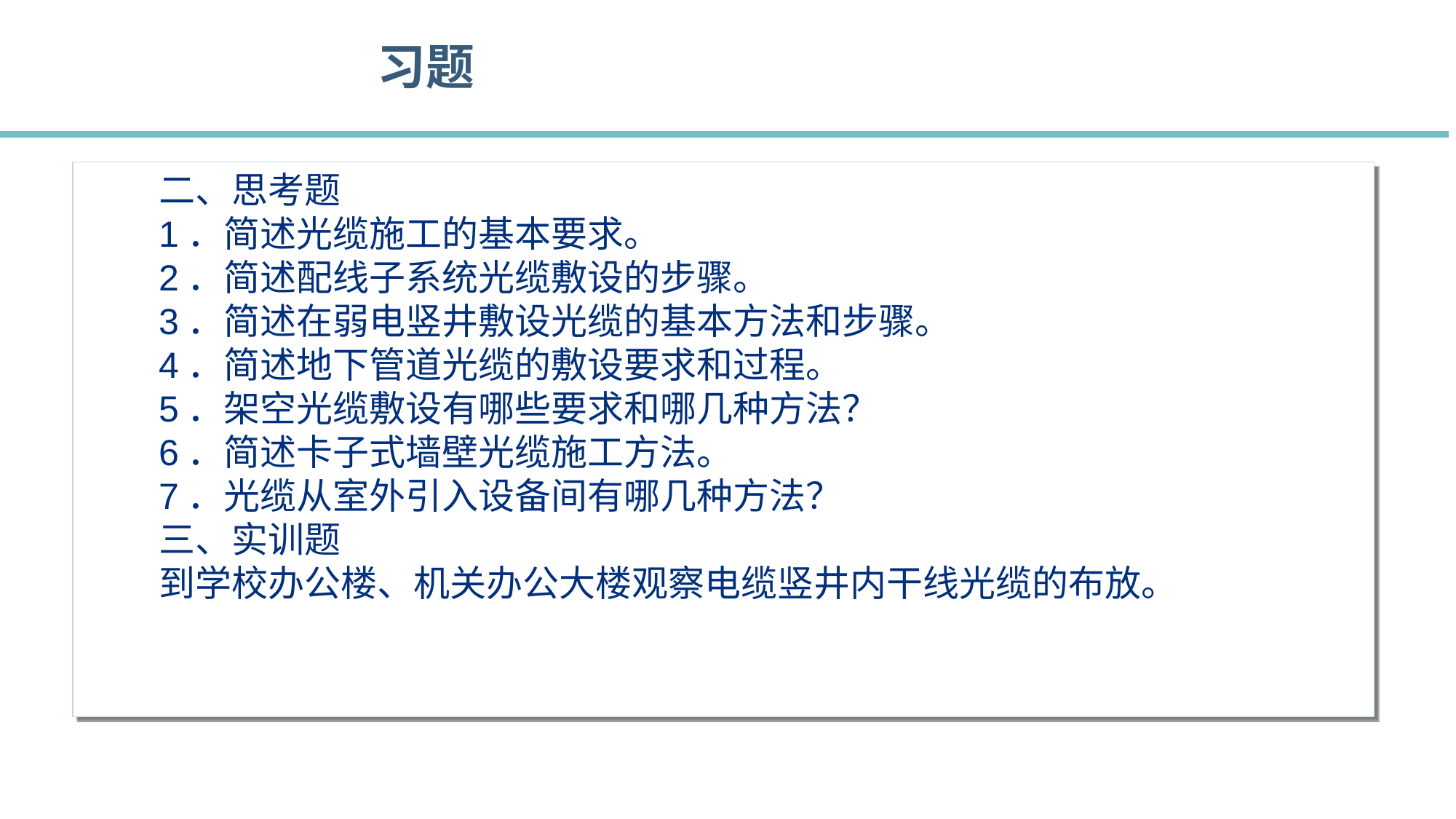

习题
二、思考题
1．简述光缆施工的基本要求。
2．简述配线子系统光缆敷设的步骤。
3．简述在弱电竖井敷设光缆的基本方法和步骤。
4．简述地下管道光缆的敷设要求和过程。
5．架空光缆敷设有哪些要求和哪几种方法？
6．简述卡子式墙壁光缆施工方法。
7．光缆从室外引入设备间有哪几种方法？
三、实训题
到学校办公楼、机关办公大楼观察电缆竖井内干线光缆的布放。